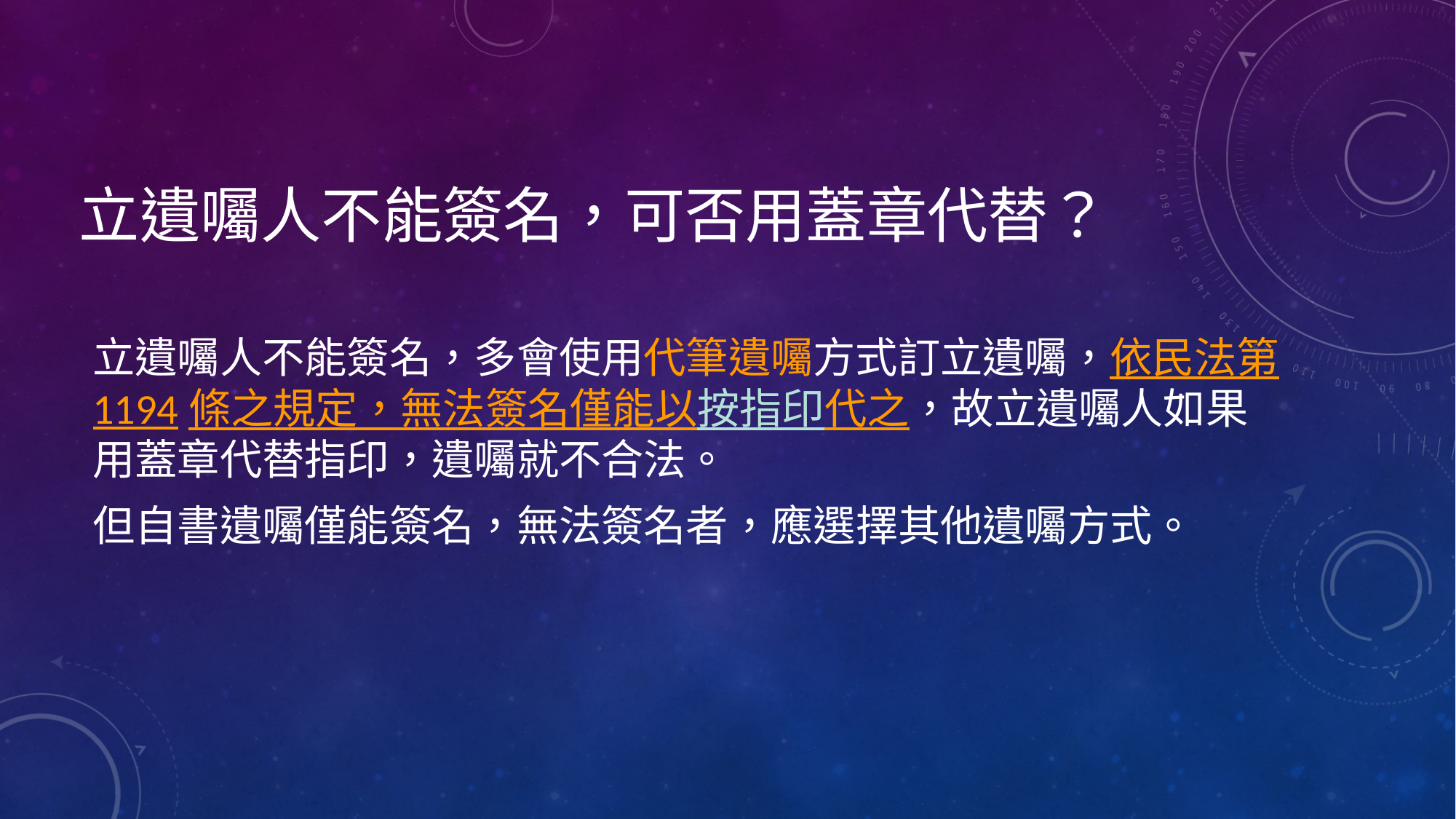

立遺囑人不能簽名，可否用蓋章代替？
立遺囑人不能簽名，多會使用代筆遺囑方式訂立遺囑，依民法第1194條之規定，無法簽名僅能以按指印代之，故立遺囑人如果用蓋章代替指印，遺囑就不合法。
但自書遺囑僅能簽名，無法簽名者，應選擇其他遺囑方式。